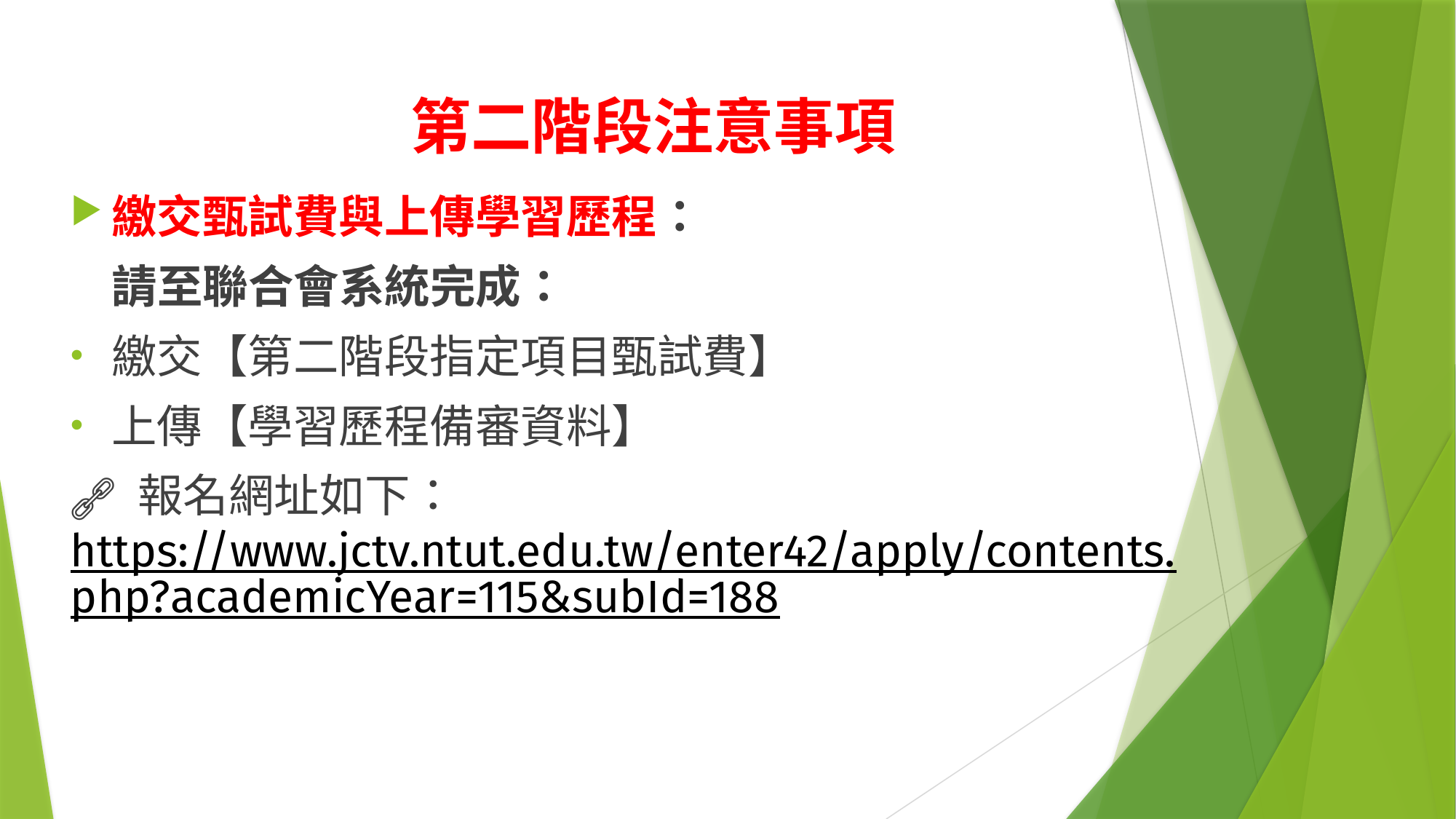

第二階段注意事項
繳交甄試費與上傳學習歷程：
   請至聯合會系統完成：
繳交【第二階段指定項目甄試費】
上傳【學習歷程備審資料】
🔗 報名網址如下： https://www.jctv.ntut.edu.tw/enter42/apply/contents.php?academicYear=115&subId=188